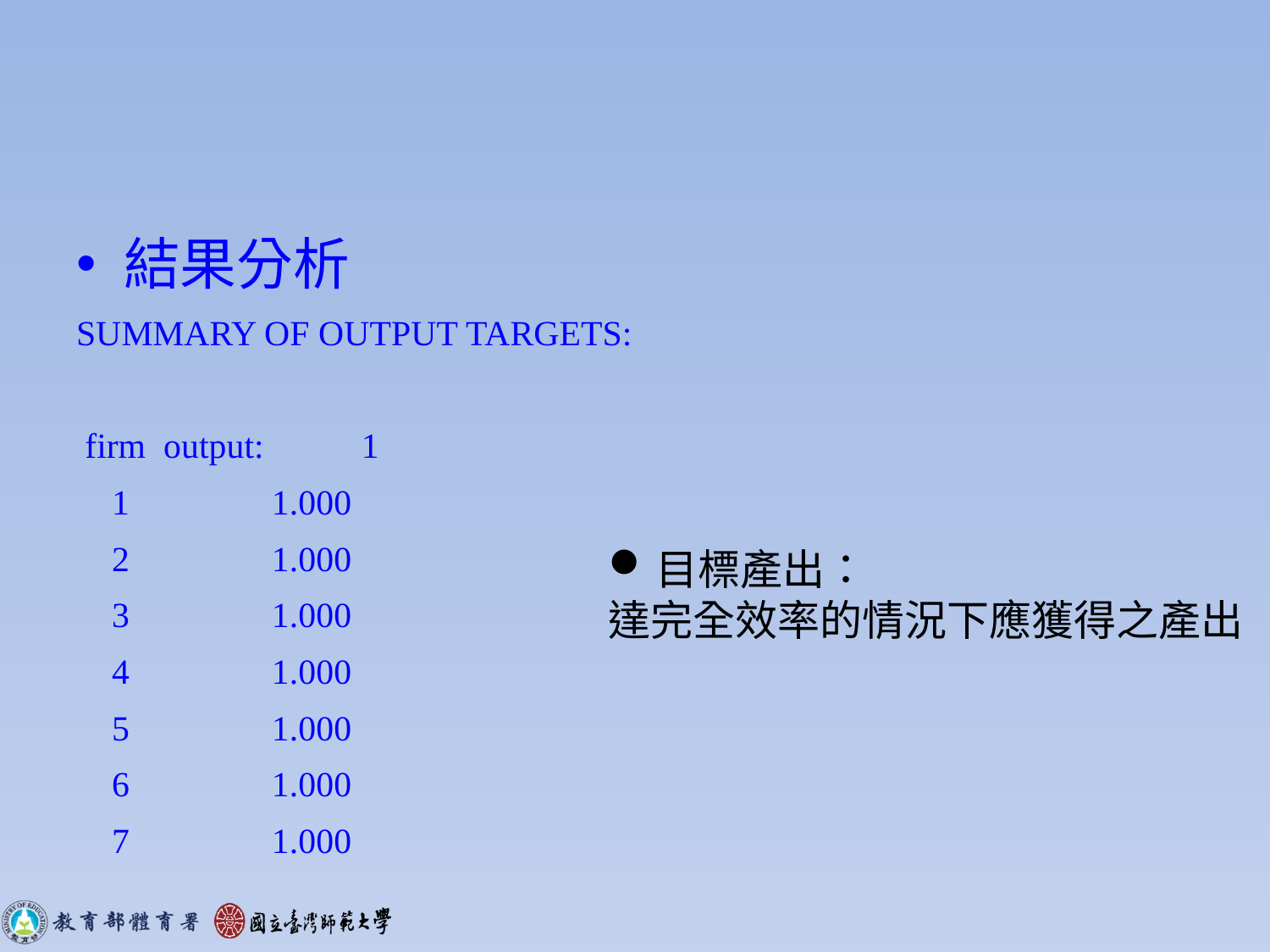

#
結果分析
SUMMARY OF OUTPUT TARGETS:

 firm  output:           1
    1                1.000
    2                1.000
    3                1.000
    4                1.000
    5                1.000
    6                1.000
    7                1.000

目標產出：
達完全效率的情況下應獲得之產出